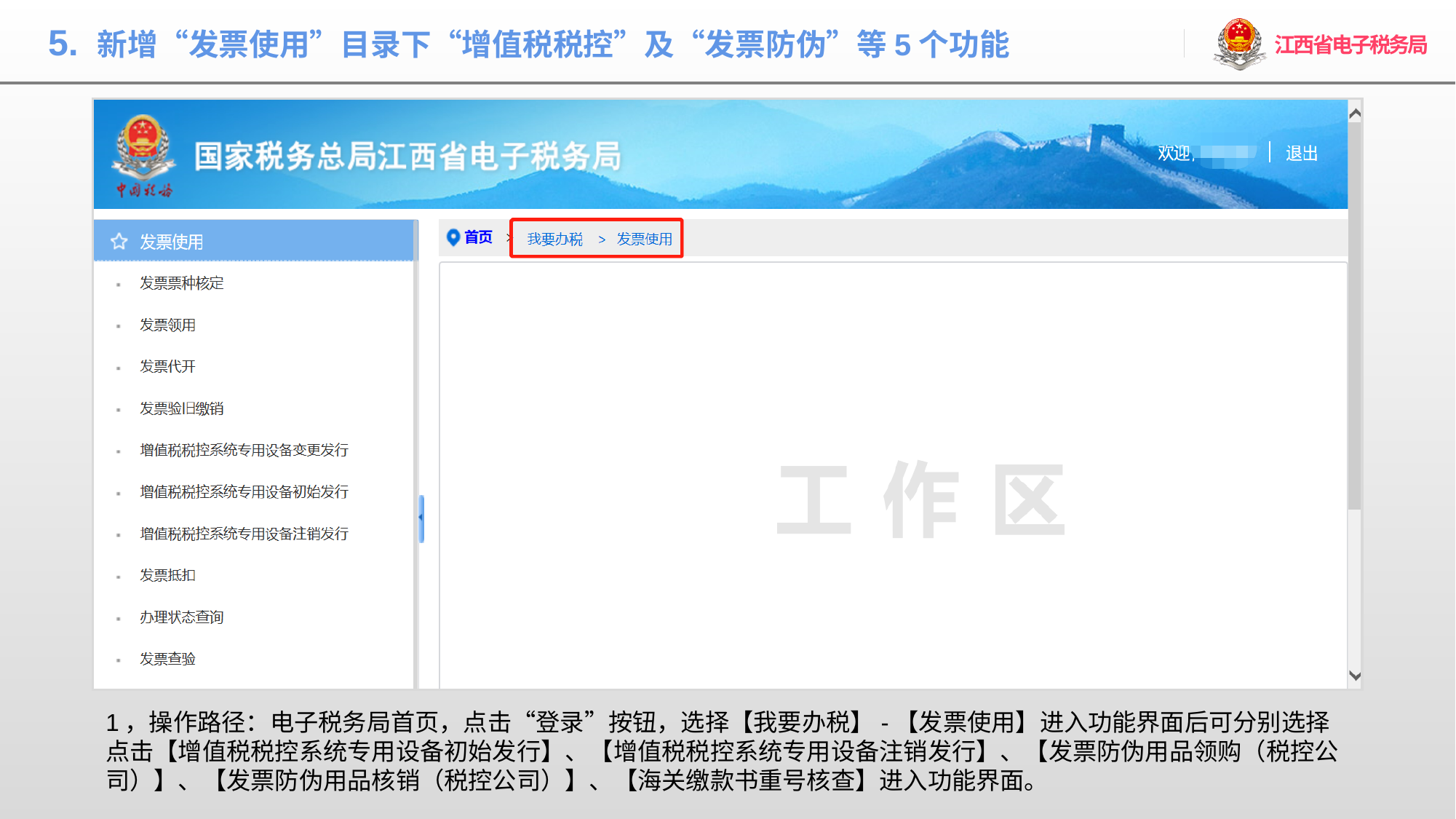

5. 新增“发票使用”目录下“增值税税控”及“发票防伪”等5个功能

1，操作路径：电子税务局首页，点击“登录”按钮，选择【我要办税】-【发票使用】进入功能界面后可分别选择点击【增值税税控系统专用设备初始发行】、【增值税税控系统专用设备注销发行】、【发票防伪用品领购（税控公司）】、【发票防伪用品核销（税控公司）】、【海关缴款书重号核查】进入功能界面。